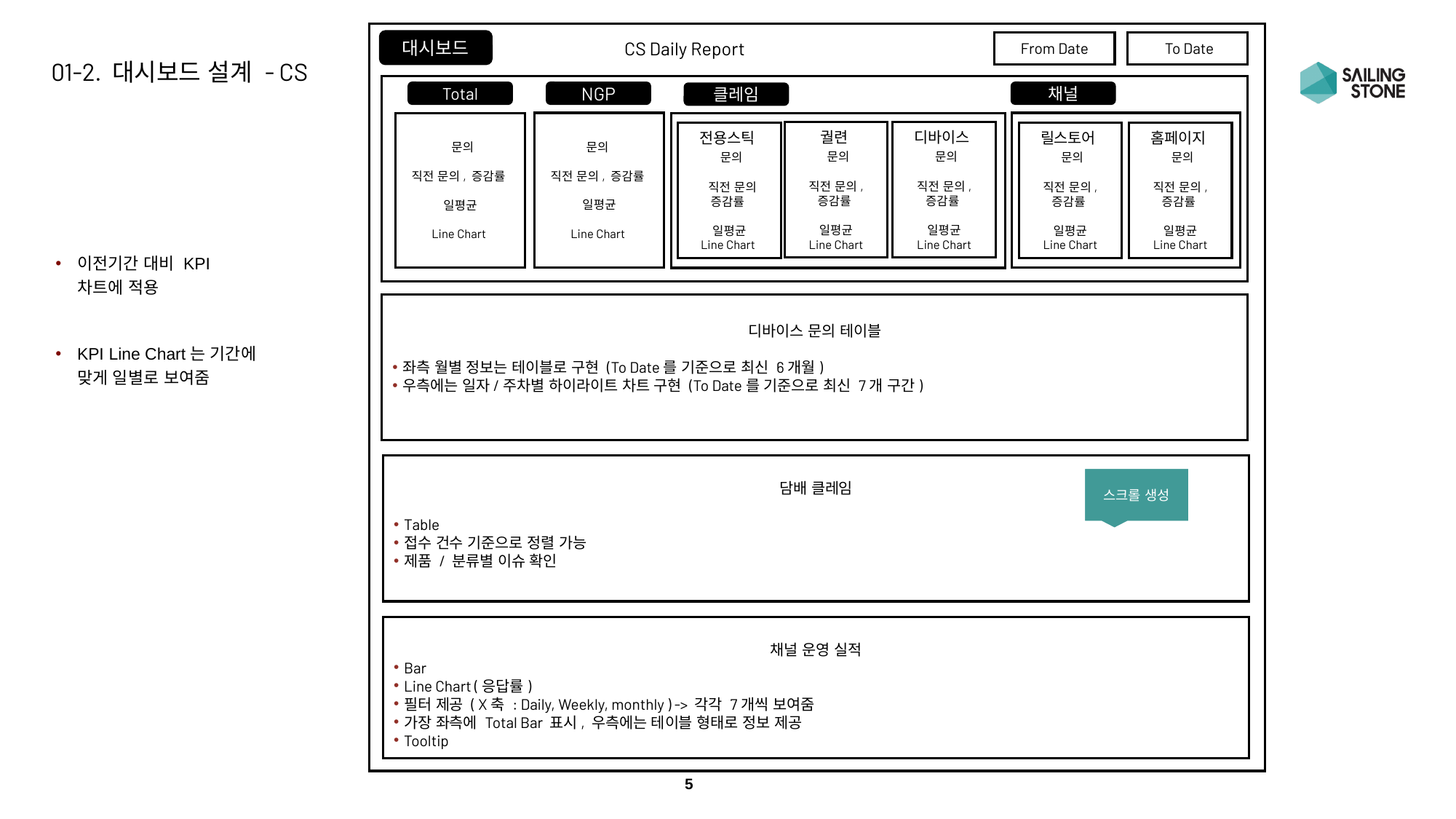

대시보드
CS Daily Report
 From Date
 To Date
01-2. 대시보드 설계 - CS

문의 / 일평균

전월 대비 증감률

Line Chart
Total
NGP
채널
클레임

문의

직전 문의, 증감률

일평균

Line Chart

  문의

직전 문의, 증감률

일평균

Line Chart

궐련
 문의

직전 문의, 증감률

일평균
Line Chart
디바이스
 문의

직전 문의, 증감률

일평균
Line Chart
전용스틱
 문의

 직전 문의 증감률

일평균
Line Chart
릴스토어
 문의

직전 문의, 증감률

일평균
Line Chart
홈페이지
 문의

직전 문의, 증감률

일평균
Line Chart
이전기간 대비 KPI 차트에 적용

KPI Line Chart는 기간에 맞게 일별로 보여줌

디바이스 문의 테이블

좌측 월별 정보는 테이블로 구현 (To Date를 기준으로 최신 6개월)
우측에는 일자/주차별 하이라이트 차트 구현 (To Date를 기준으로 최신 7개 구간)

담배 클레임

Table
접수 건수 기준으로 정렬 가능
제품 / 분류별 이슈 확인
스크롤 생성

채널 운영 실적
Bar
Line Chart (응답률)
필터 제공 ( X축 : Daily, Weekly, monthly ) -> 각각 7개씩 보여줌
가장 좌측에 Total Bar 표시, 우측에는 테이블 형태로 정보 제공
Tooltip
5